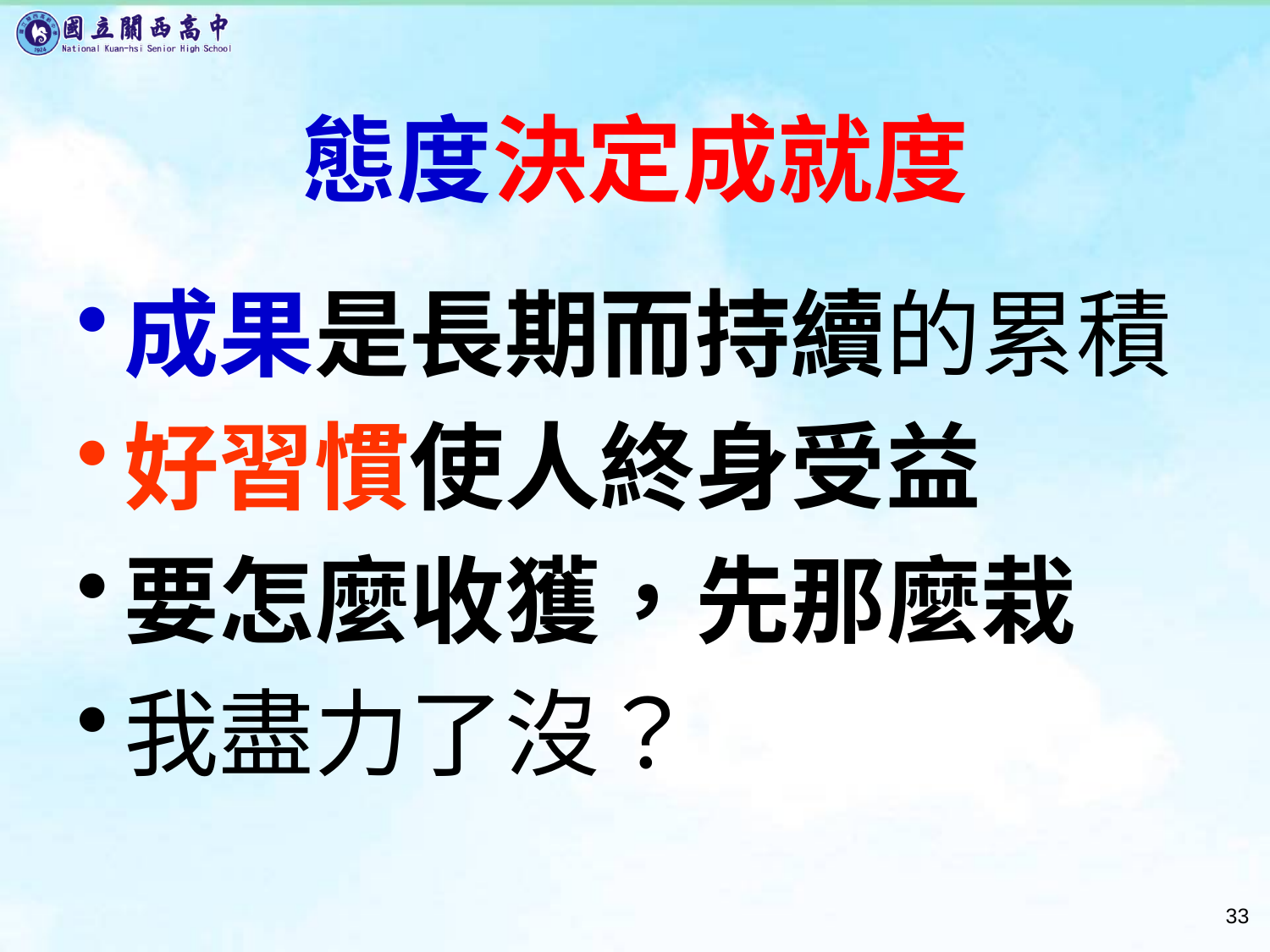

# 態度決定成就度
成果是長期而持續的累積
好習慣使人終身受益
要怎麼收獲，先那麼栽
我盡力了沒？